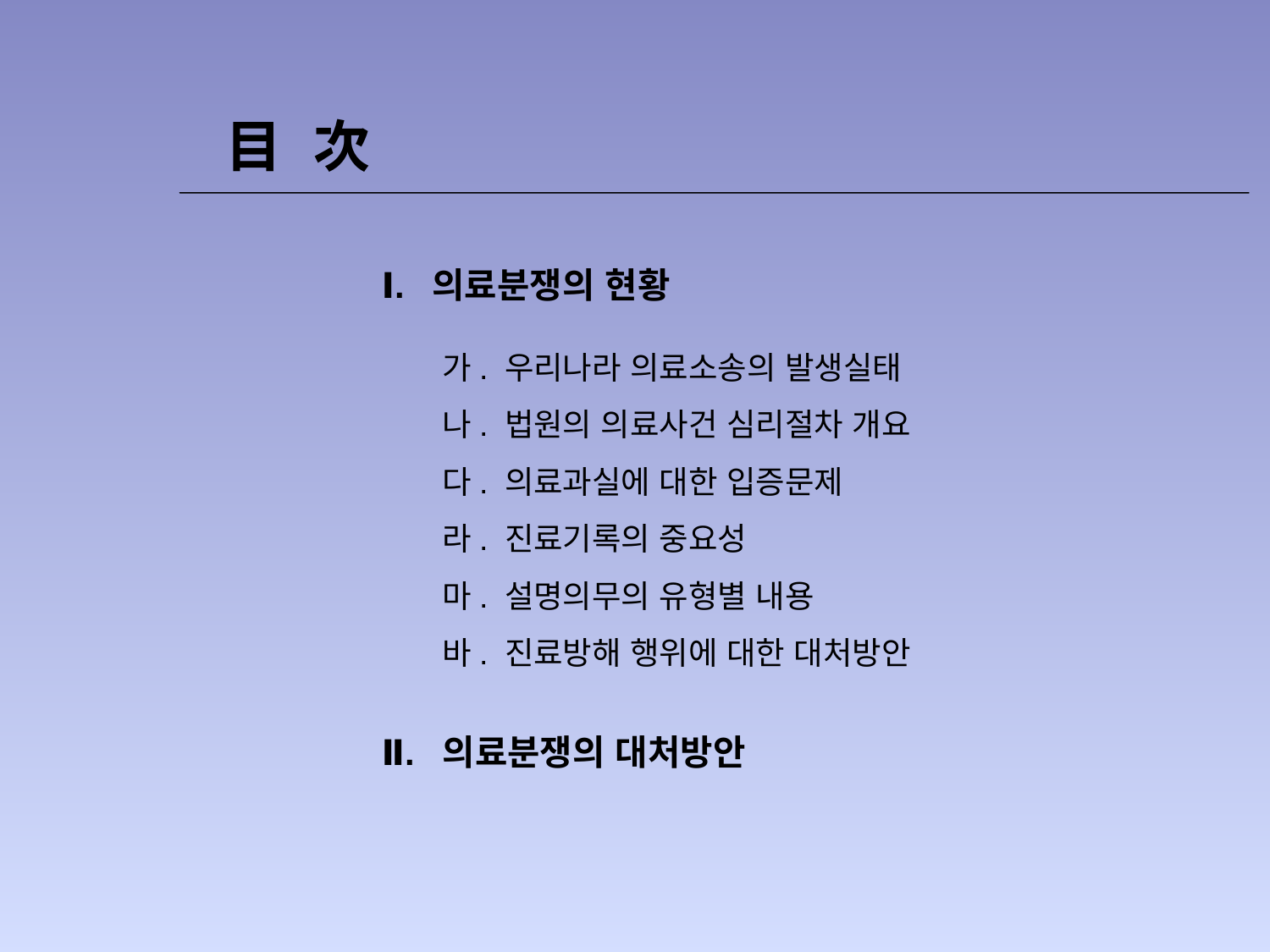

目  次

Ⅰ.  의료분쟁의 현황

      가. 우리나라 의료소송의 발생실태
      나. 법원의 의료사건 심리절차 개요
      다. 의료과실에 대한 입증문제
      라. 진료기록의 중요성
      마. 설명의무의 유형별 내용
      바. 진료방해 행위에 대한 대처방안

Ⅱ.  의료분쟁의 대처방안